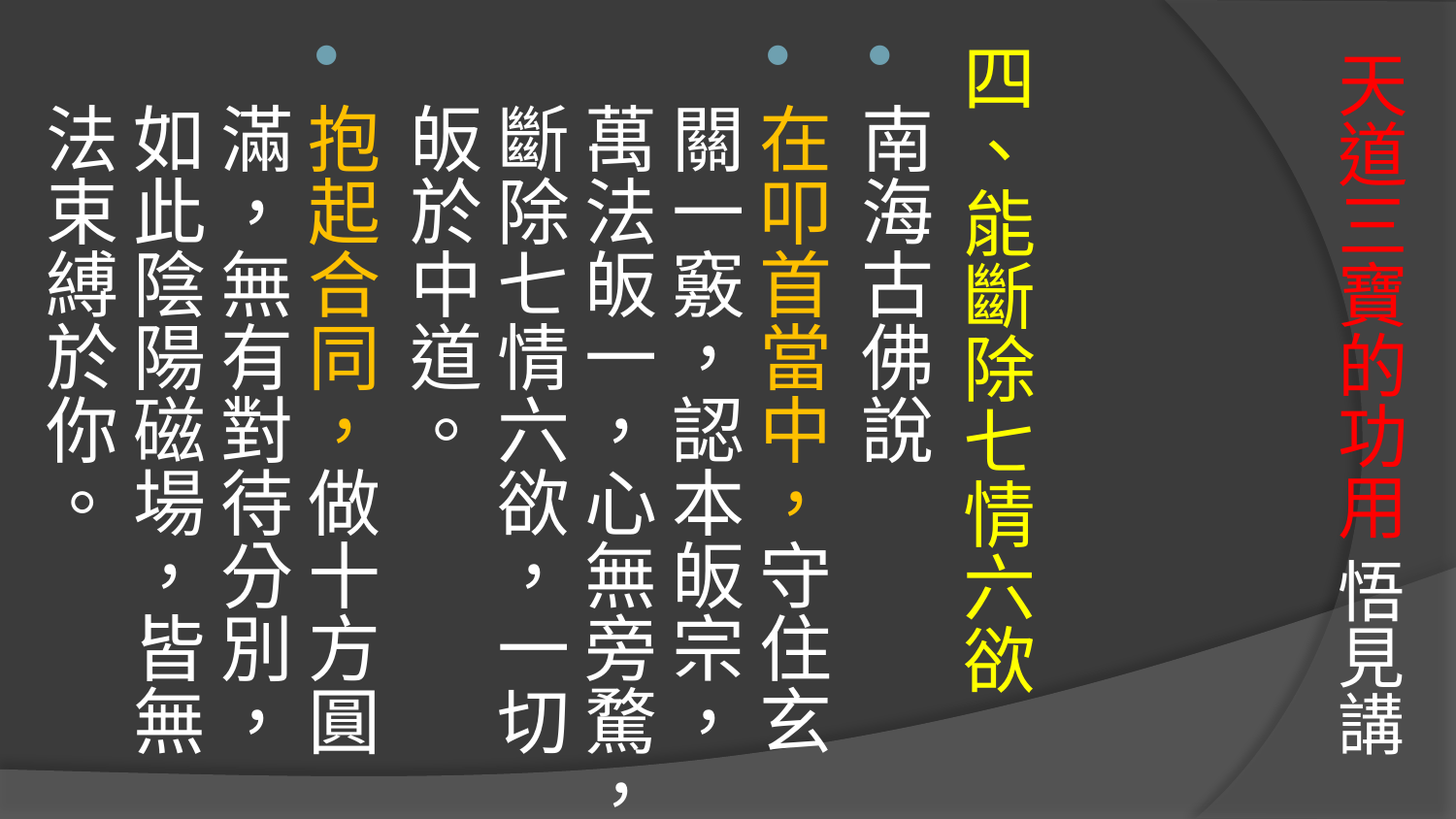

# 天道三寶的功用 悟見講
四、能斷除七情六欲
南海古佛說
在叩首當中，守住玄關一竅，認本皈宗，萬法皈一，心無旁騖，斷除七情六欲，一切皈於中道。
抱起合同，做十方圓滿，無有對待分別，如此陰陽磁場，皆無法束縛於你。